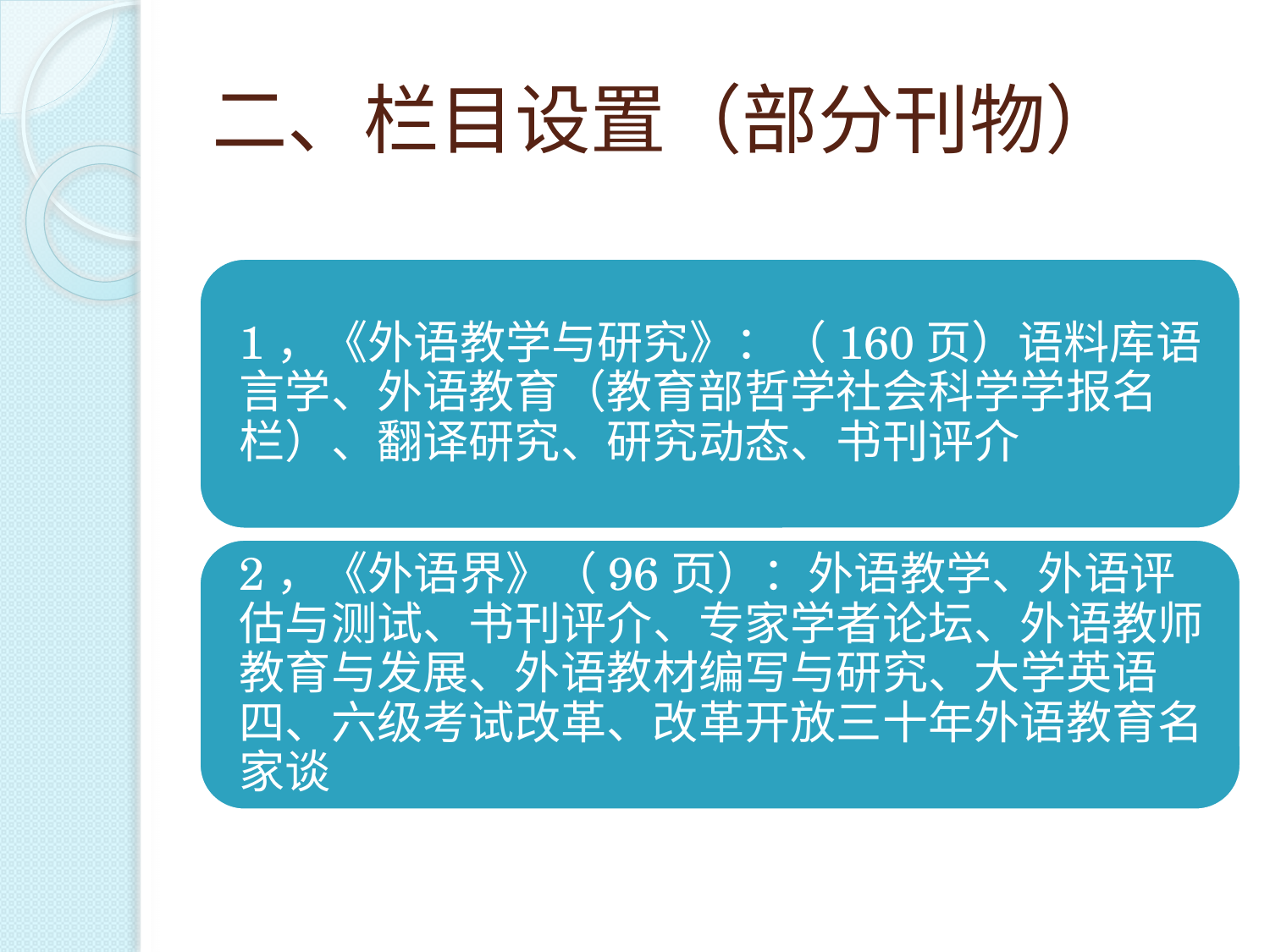

# 二、栏目设置（部分刊物）
1，《外语教学与研究》：（160页）语料库语言学、外语教育（教育部哲学社会科学学报名栏）、翻译研究、研究动态、书刊评介
2，《外语界》（96页）：外语教学、外语评估与测试、书刊评介、专家学者论坛、外语教师教育与发展、外语教材编写与研究、大学英语四、六级考试改革、改革开放三十年外语教育名家谈